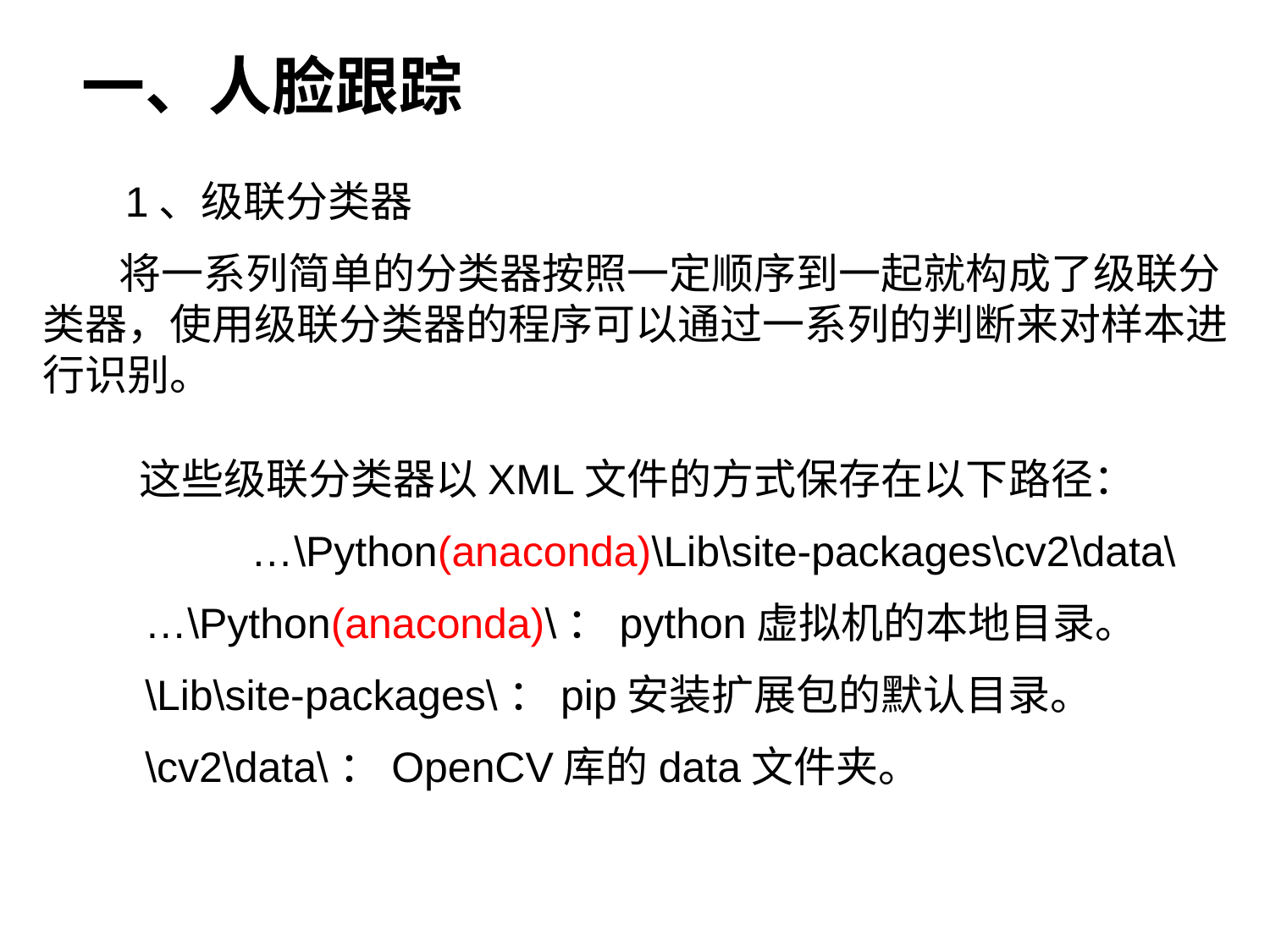

一、人脸跟踪
       1、级联分类器
       将一系列简单的分类器按照一定顺序到一起就构成了级联分类器，使用级联分类器的程序可以通过一系列的判断来对样本进行识别。
       这些级联分类器以XML文件的方式保存在以下路径：
                …\Python(anaconda)\Lib\site-packages\cv2\data\
       …\Python(anaconda)\：python虚拟机的本地目录。
       \Lib\site-packages\：pip安装扩展包的默认目录。
       \cv2\data\：OpenCV库的data文件夹。